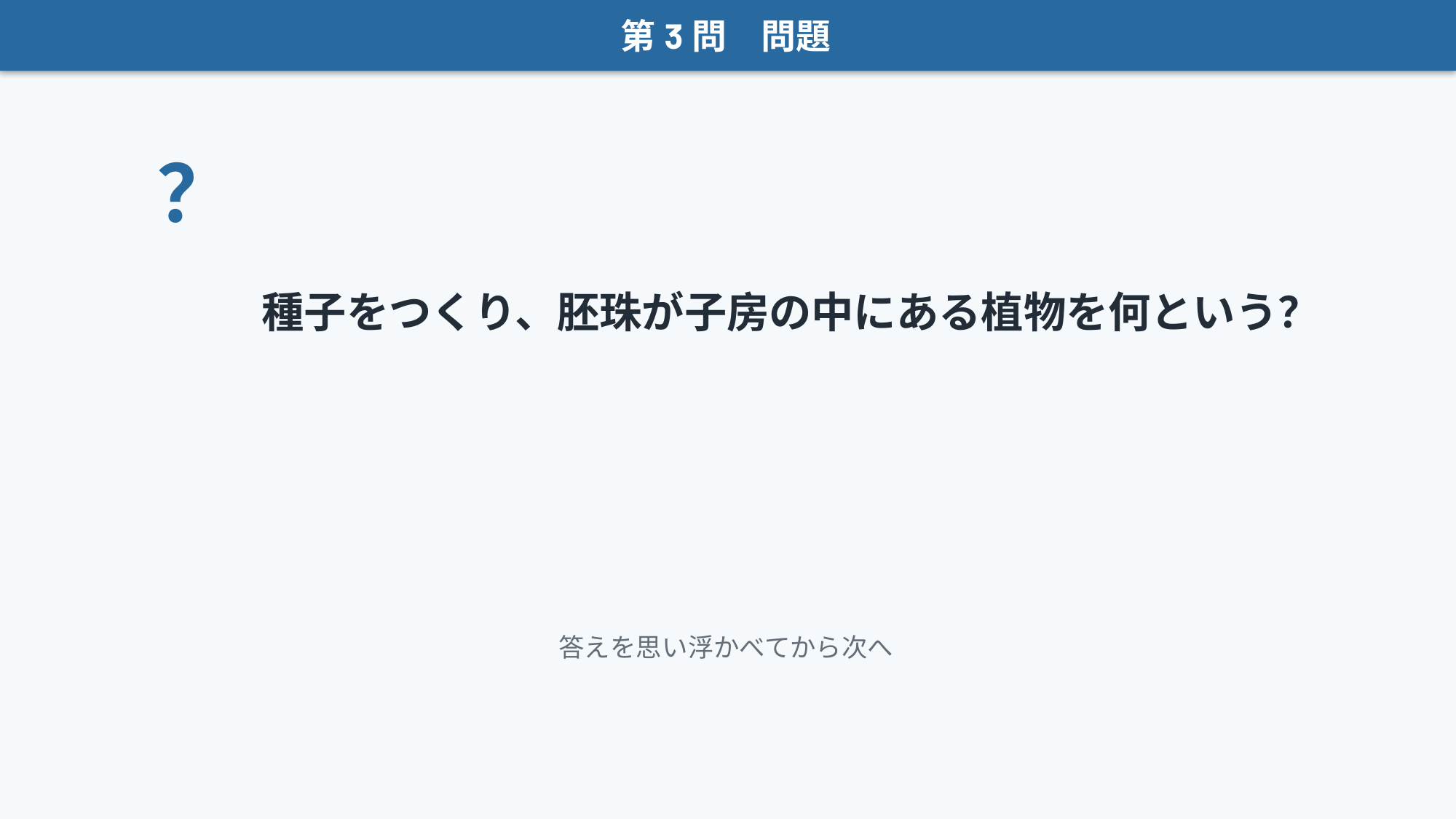

第3問　問題
？
種子をつくり、胚珠が子房の中にある植物を何という？
答えを思い浮かべてから次へ